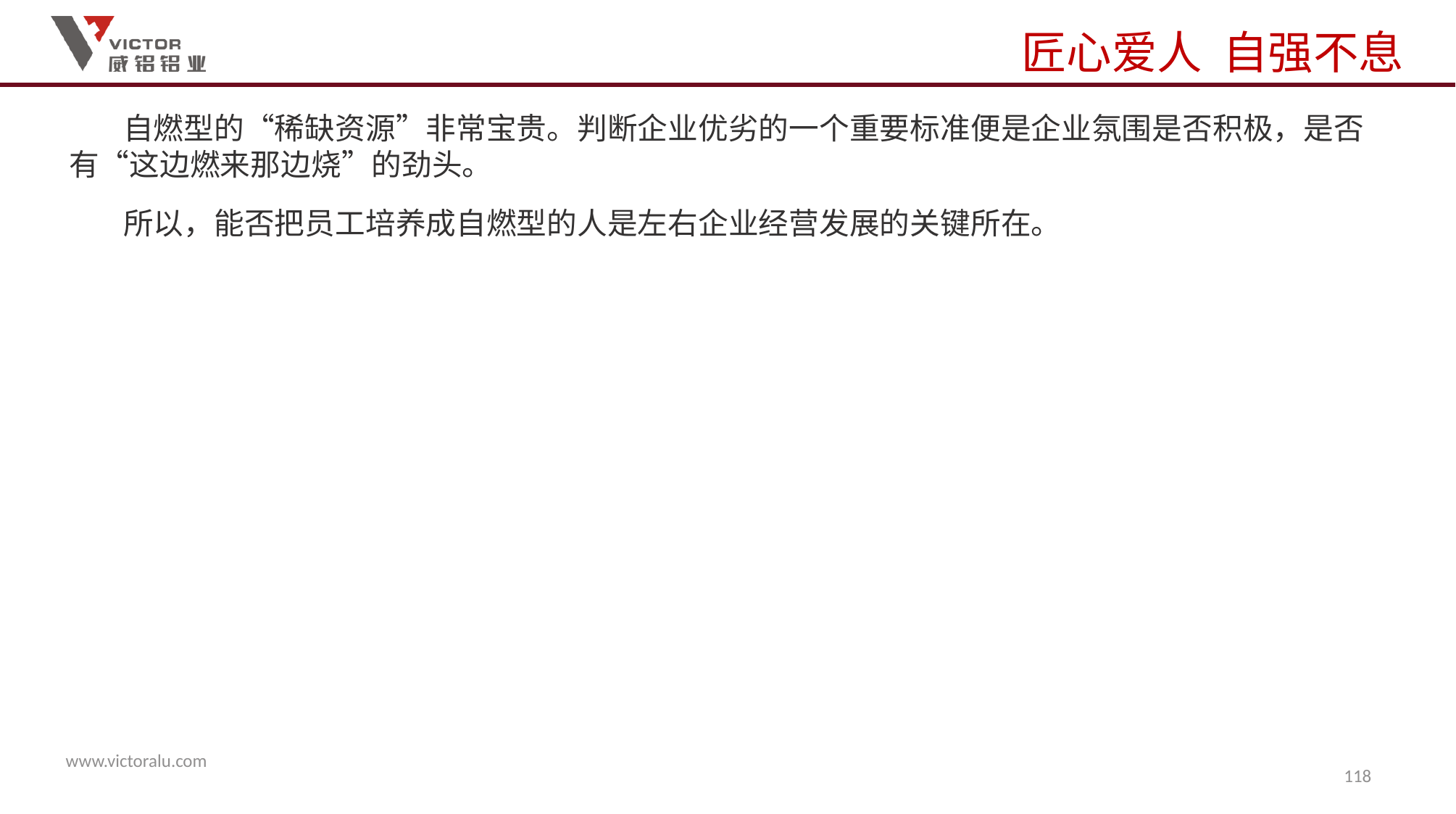

自燃型的“稀缺资源”非常宝贵。判断企业优劣的一个重要标准便是企业氛围是否积极，是否有“这边燃来那边烧”的劲头。
所以，能否把员工培养成自燃型的人是左右企业经营发展的关键所在。

118